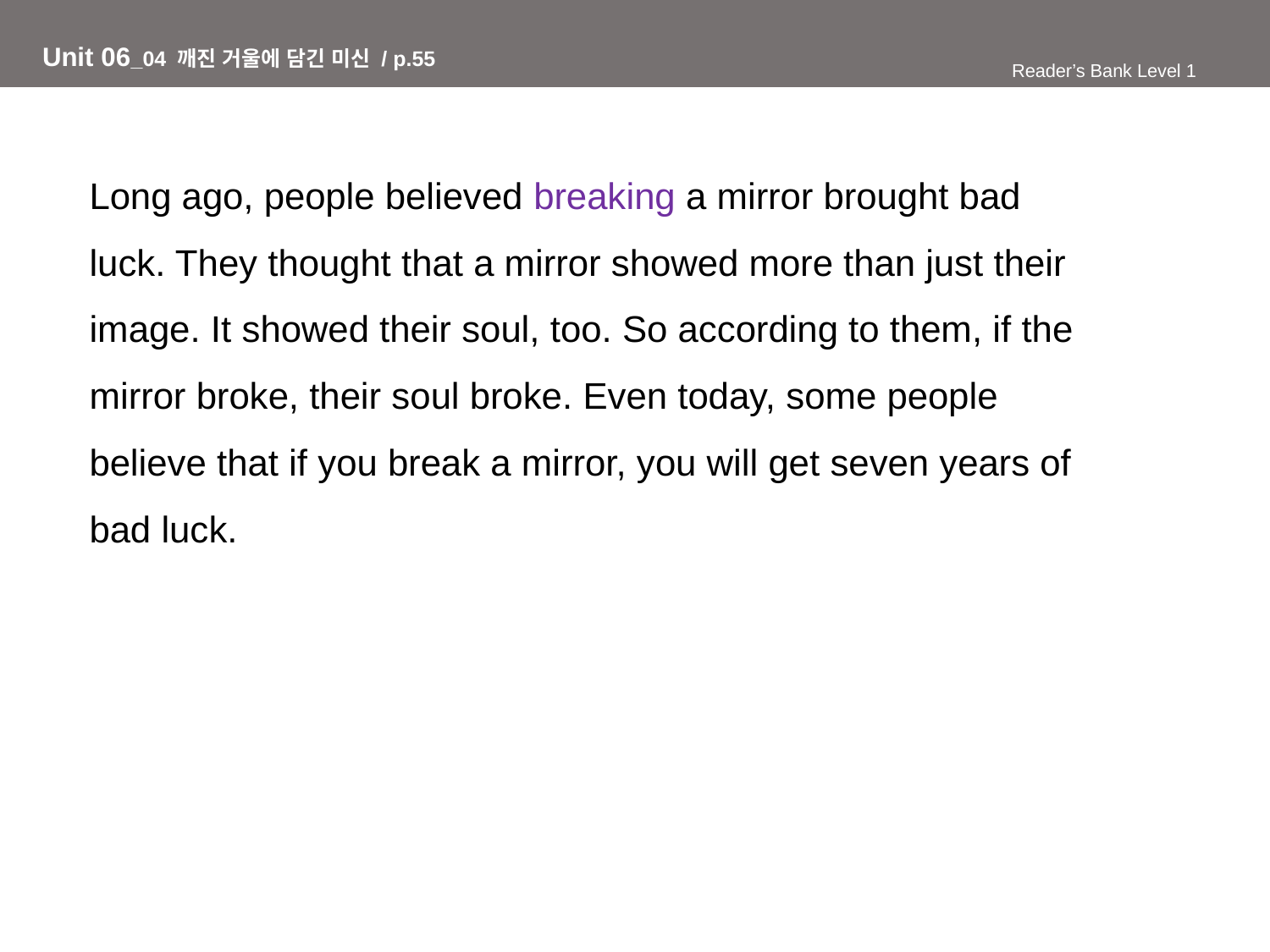

# Unit 06_04 깨진 거울에 담긴 미신 / p.55
Reader’s Bank Level 1

Long ago, people believed breaking a mirror brought bad
luck. They thought that a mirror showed more than just their
image. It showed their soul, too. So according to them, if the
mirror broke, their soul broke. Even today, some people
believe that if you break a mirror, you will get seven years of
bad luck.